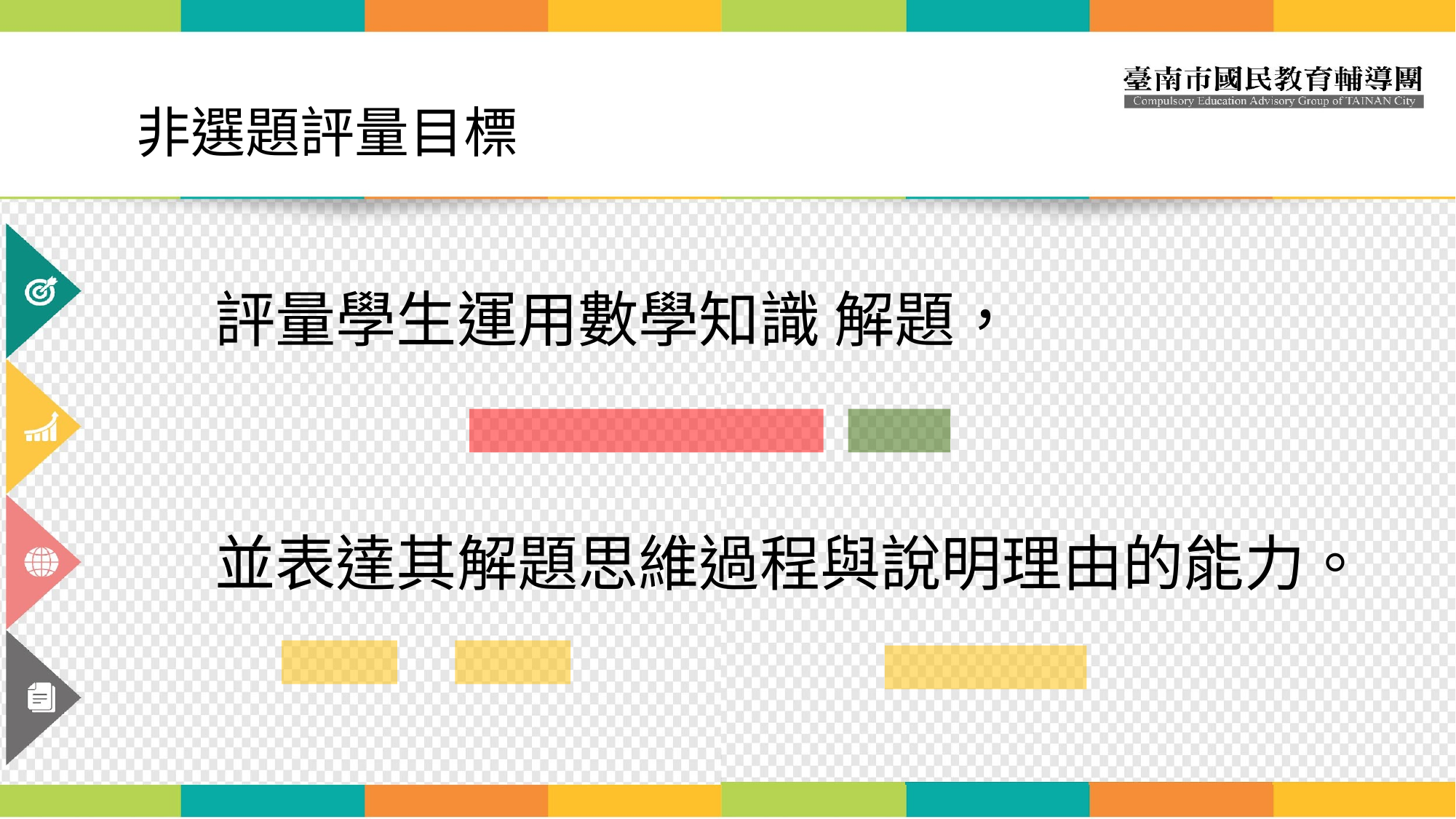

非選題評量目標
評量學生運用數學知識 解題，

並表達其解題思維過程與說明理由的能力。